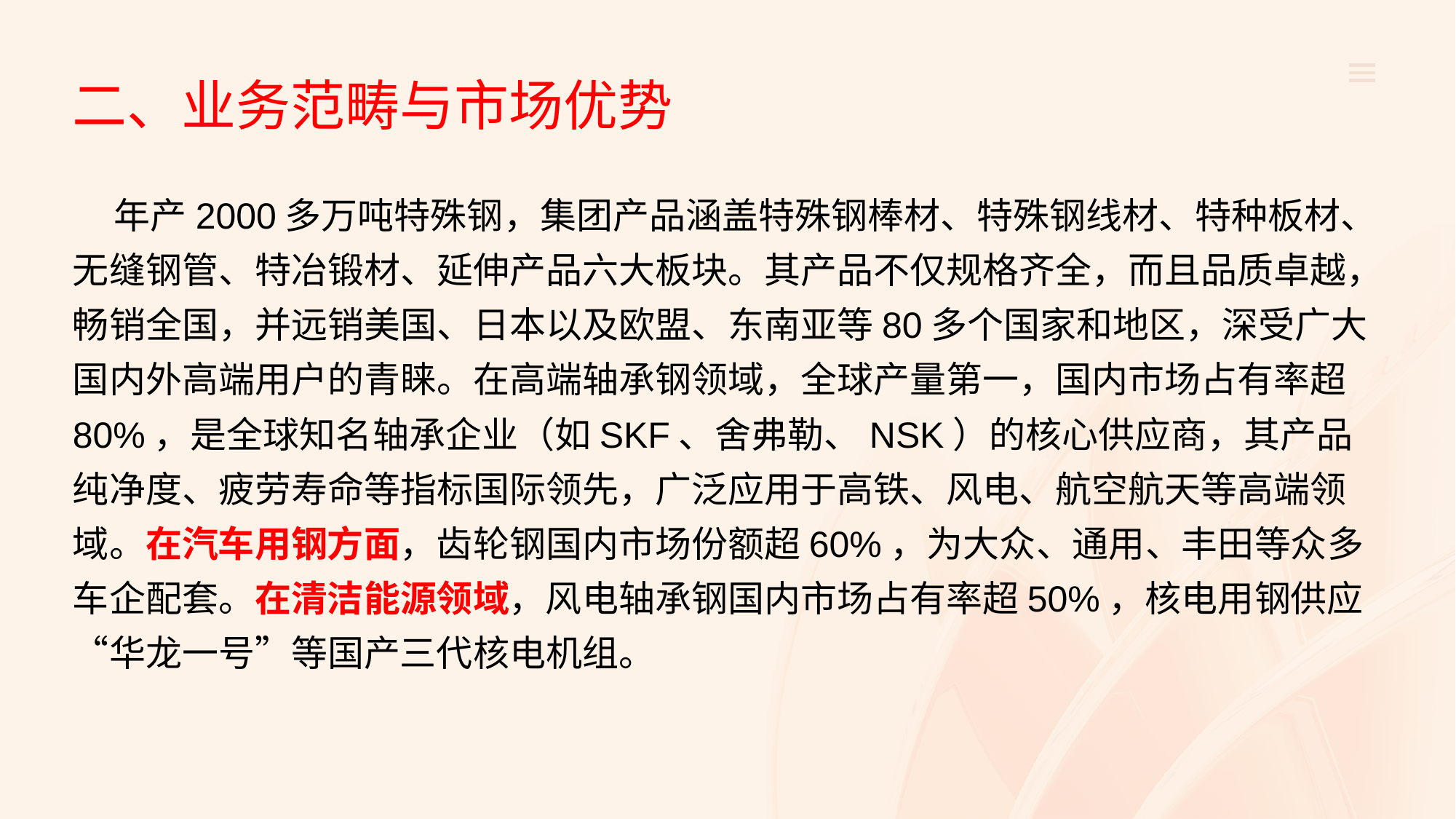

二、业务范畴与市场优势
    年产2000多万吨特殊钢，集团产品涵盖特殊钢棒材、特殊钢线材、特种板材、无缝钢管、特冶锻材、延伸产品六大板块。其产品不仅规格齐全，而且品质卓越，畅销全国，并远销美国、日本以及欧盟、东南亚等80多个国家和地区，深受广大国内外高端用户的青睐。在高端轴承钢领域，全球产量第一，国内市场占有率超80%，是全球知名轴承企业（如SKF、舍弗勒、NSK）的核心供应商，其产品纯净度、疲劳寿命等指标国际领先，广泛应用于高铁、风电、航空航天等高端领域。在汽车用钢方面，齿轮钢国内市场份额超60%，为大众、通用、丰田等众多车企配套。在清洁能源领域，风电轴承钢国内市场占有率超50%，核电用钢供应“华龙一号”等国产三代核电机组。